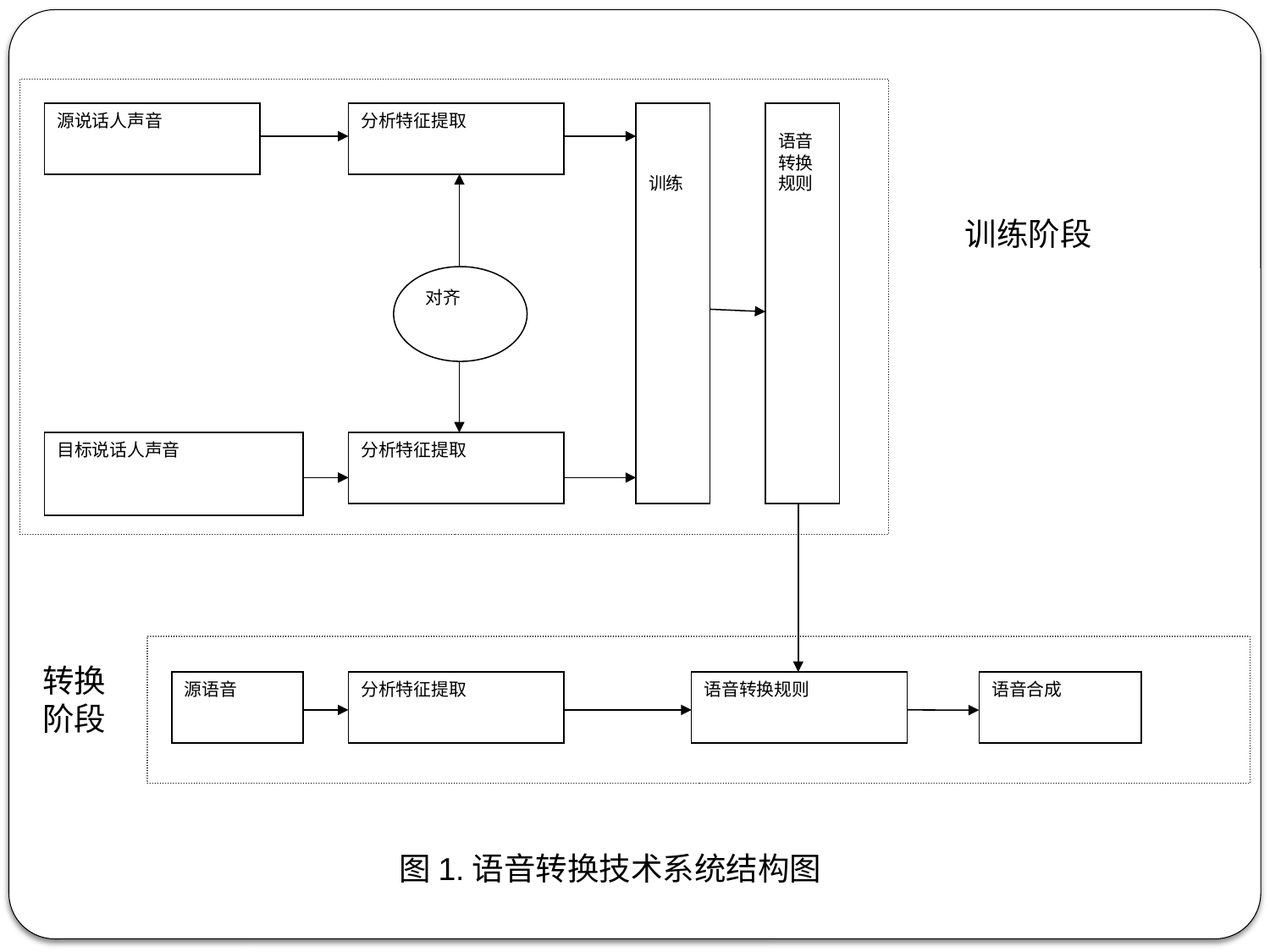

源说话人声音
分析特征提取
对齐
目标说话人声音
分析特征提取

训练

语音
转换
规则
源语音
分析特征提取
语音转换规则
语音合成

训练阶段
转换阶段
图1.语音转换技术系统结构图